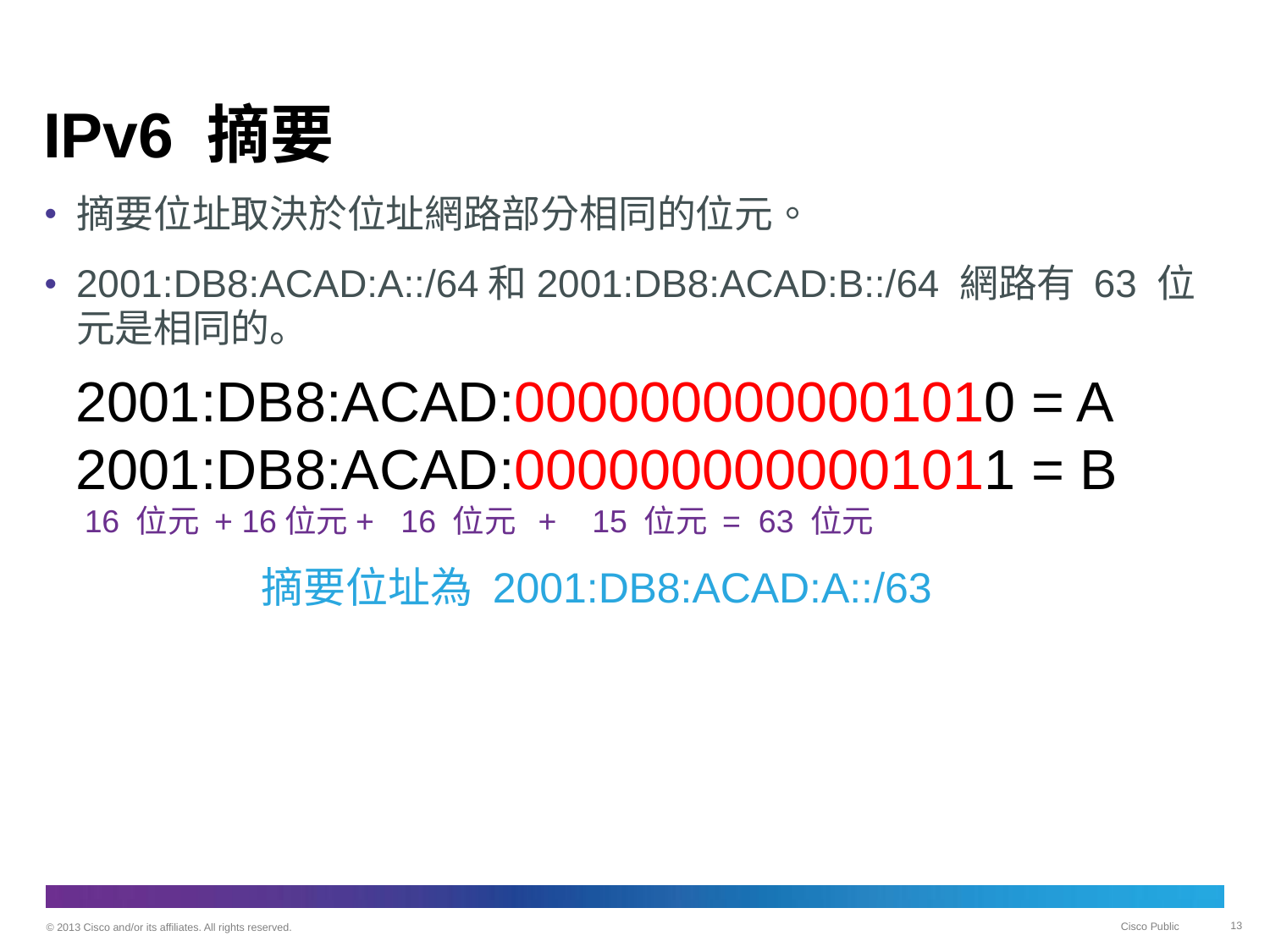

# IPv6 摘要
摘要位址取決於位址網路部分相同的位元。
2001:DB8:ACAD:A::/64和2001:DB8:ACAD:B::/64 網路有 63 位元是相同的。
2001:DB8:ACAD:0000000000001010 = A
2001:DB8:ACAD:0000000000001011 = B
 16 位元 + 16位元+   16 位元  +    15 位元 =  63 位元

摘要位址為 2001:DB8:ACAD:A::/63